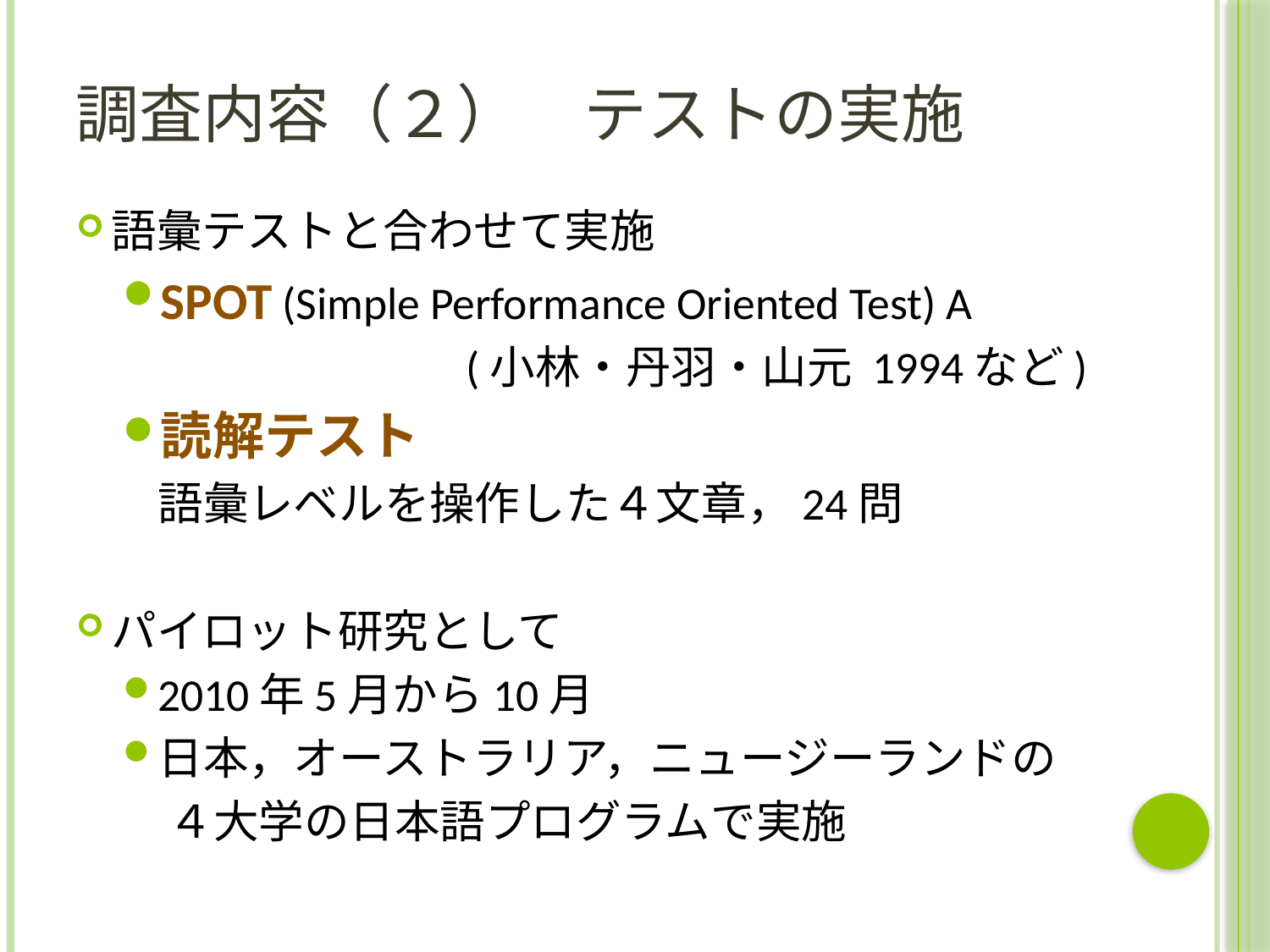

# 調査内容（２）　テストの実施
語彙テストと合わせて実施
SPOT (Simple Performance Oriented Test) A
　 (小林・丹羽・山元 1994など)
読解テスト
	語彙レベルを操作した４文章，24問

パイロット研究として
2010年5月から10月
日本，オーストラリア，ニュージーランドの
　４大学の日本語プログラムで実施